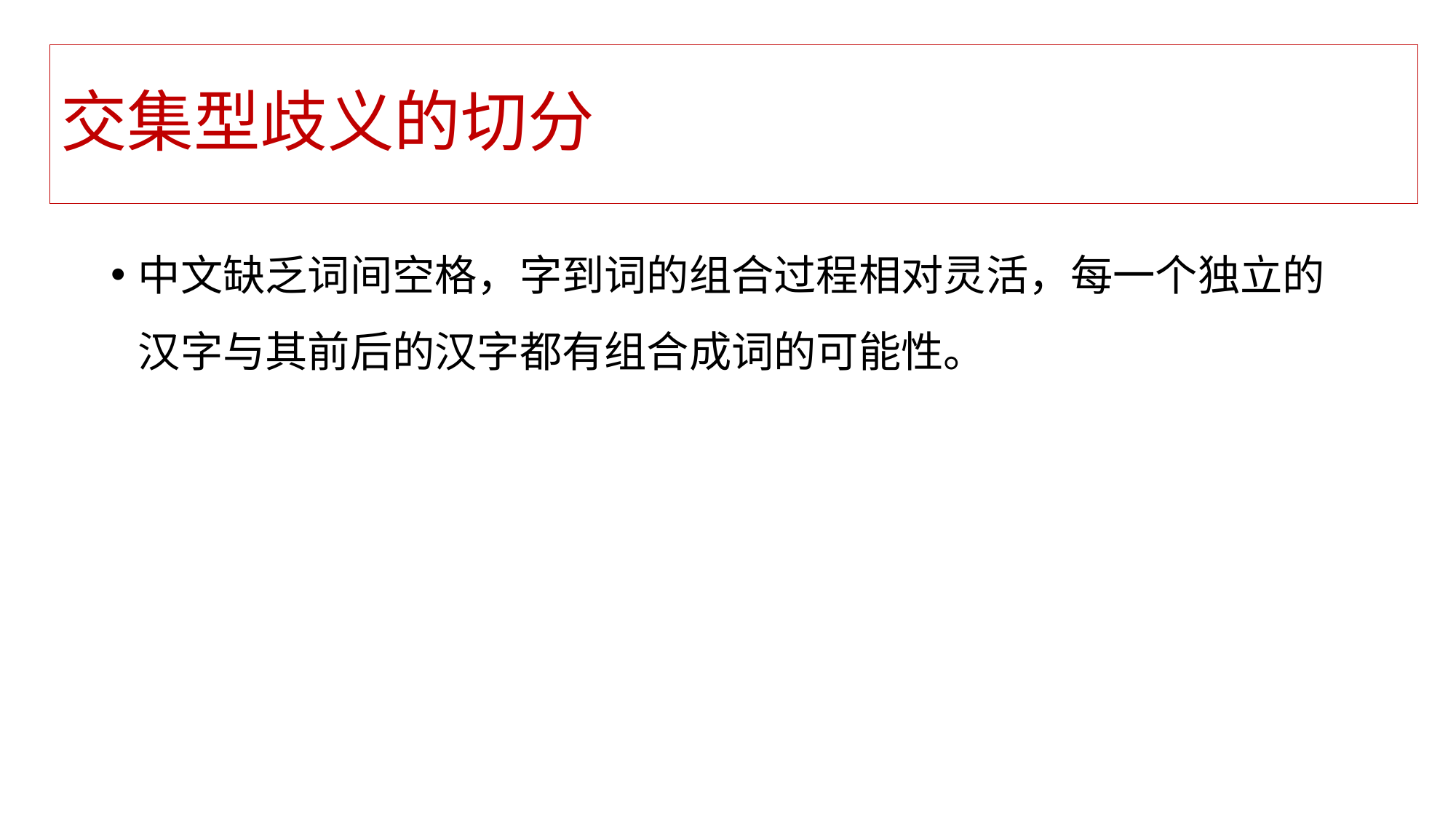

# 交集型歧义的切分
中文缺乏词间空格，字到词的组合过程相对灵活，每一个独立的汉字与其前后的汉字都有组合成词的可能性。